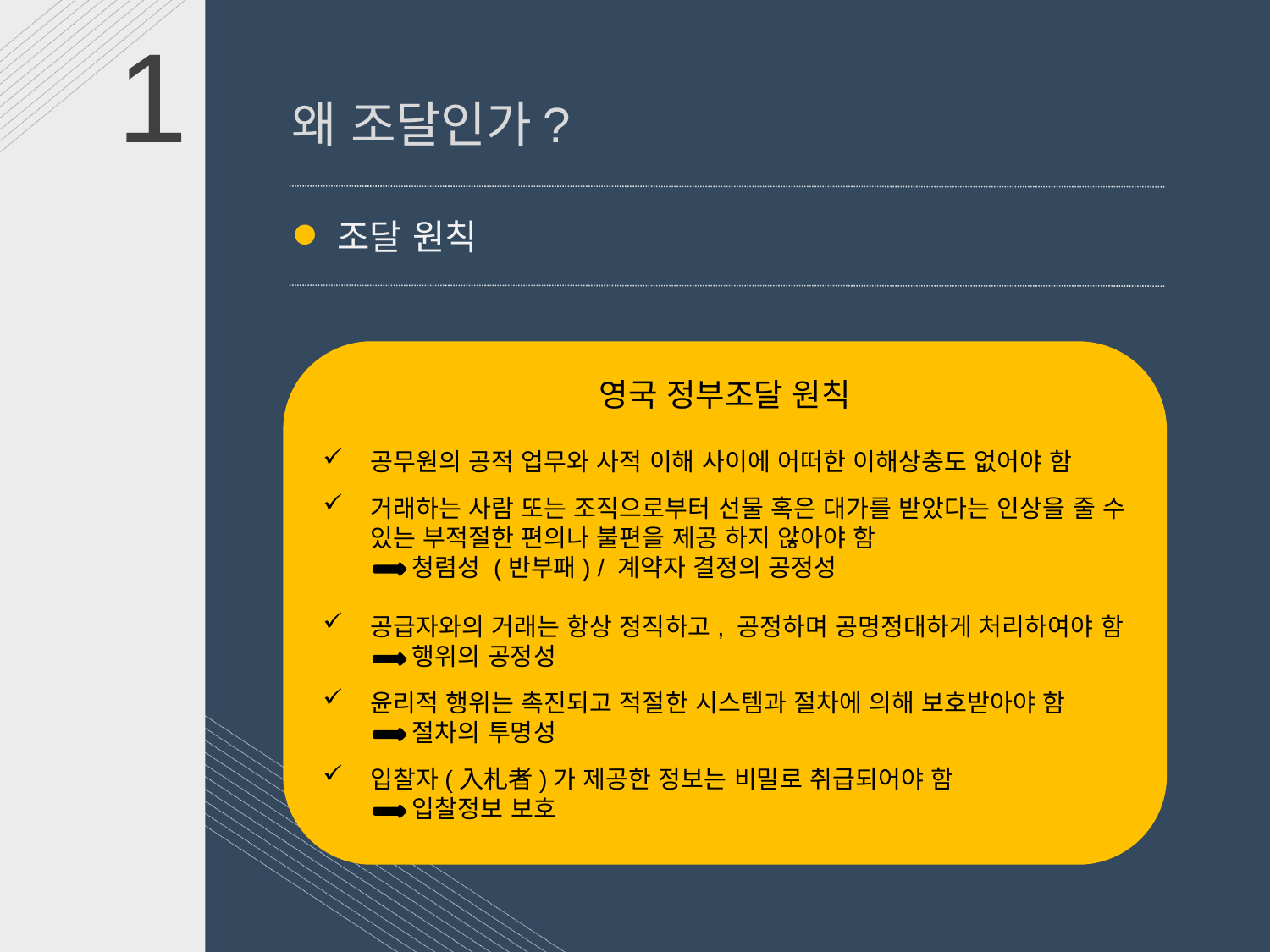

1    왜 조달인가?
조달 원칙

영국 정부조달 원칙

공무원의 공적 업무와 사적 이해 사이에 어떠한 이해상충도 없어야 함

거래하는 사람 또는 조직으로부터 선물 혹은 대가를 받았다는 인상을 줄 수 있는 부적절한 편의나 불편을 제공 하지 않아야 함
      청렴성 (반부패) / 계약자 결정의 공정성

공급자와의 거래는 항상 정직하고, 공정하며 공명정대하게 처리하여야 함
      행위의 공정성

윤리적 행위는 촉진되고 적절한 시스템과 절차에 의해 보호받아야 함
      절차의 투명성

입찰자(入札者)가 제공한 정보는 비밀로 취급되어야 함
      입찰정보 보호